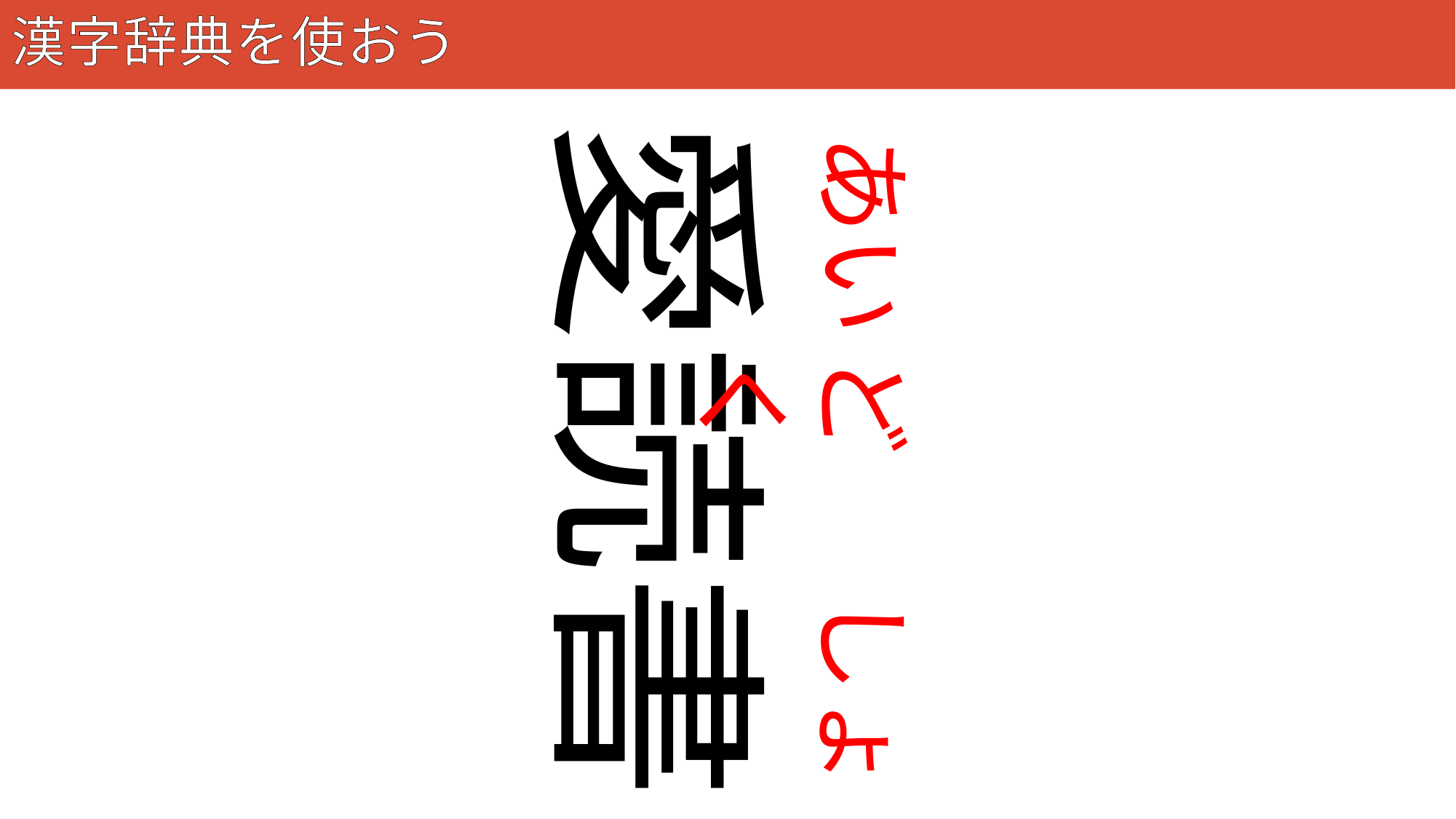

# 漢字辞典を使おう
28
愛読書
あい
どく
しょ